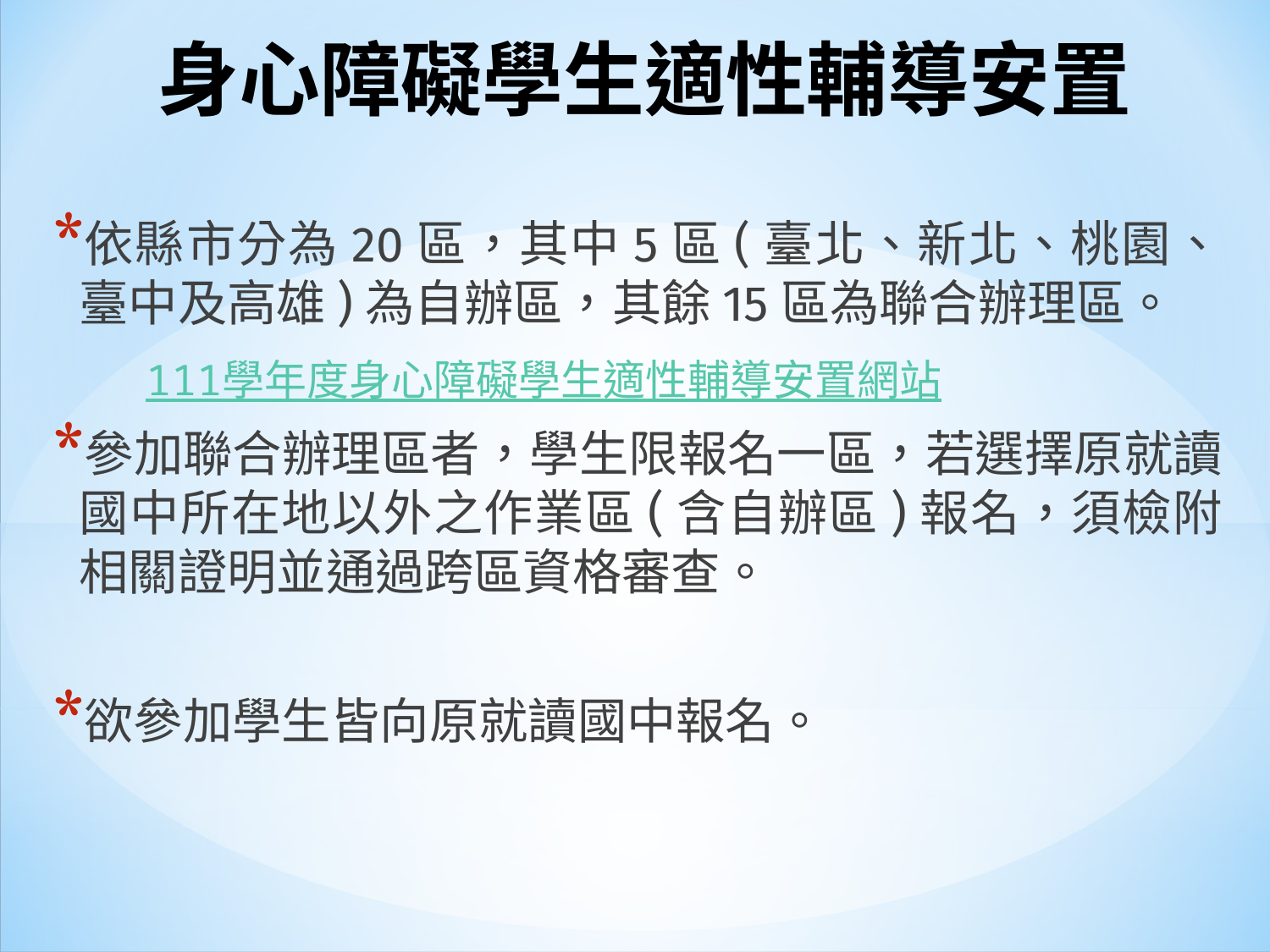

# 身心障礙學生適性輔導安置
依縣市分為20區，其中5區(臺北、新北、桃園、臺中及高雄)為自辦區，其餘15區為聯合辦理區。
       111學年度身心障礙學生適性輔導安置網站
參加聯合辦理區者，學生限報名一區，若選擇原就讀國中所在地以外之作業區(含自辦區)報名，須檢附相關證明並通過跨區資格審查。

欲參加學生皆向原就讀國中報名。